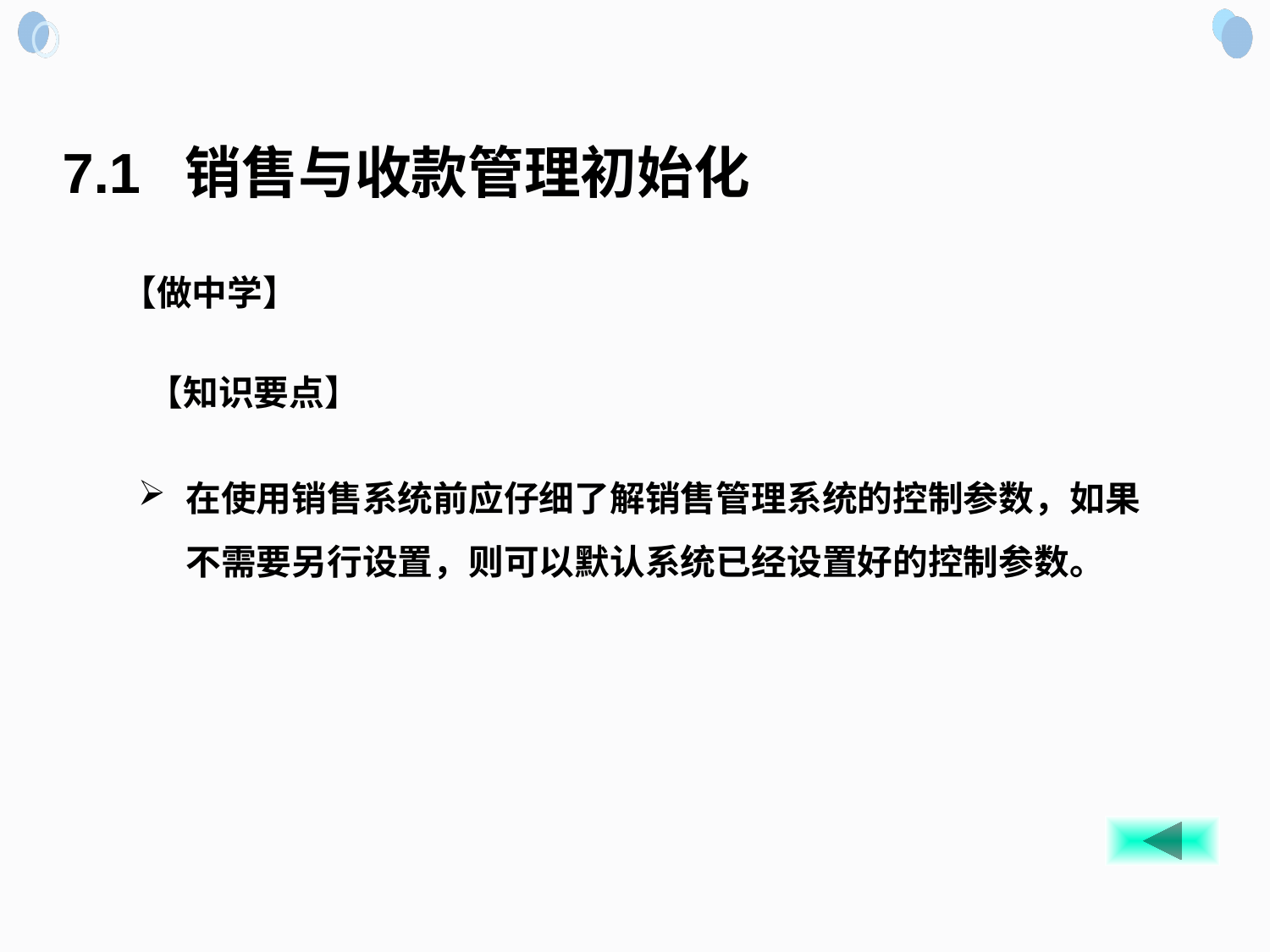

7.1  销售与收款管理初始化
【做中学】
 【知识要点】

在使用销售系统前应仔细了解销售管理系统的控制参数，如果不需要另行设置，则可以默认系统已经设置好的控制参数。